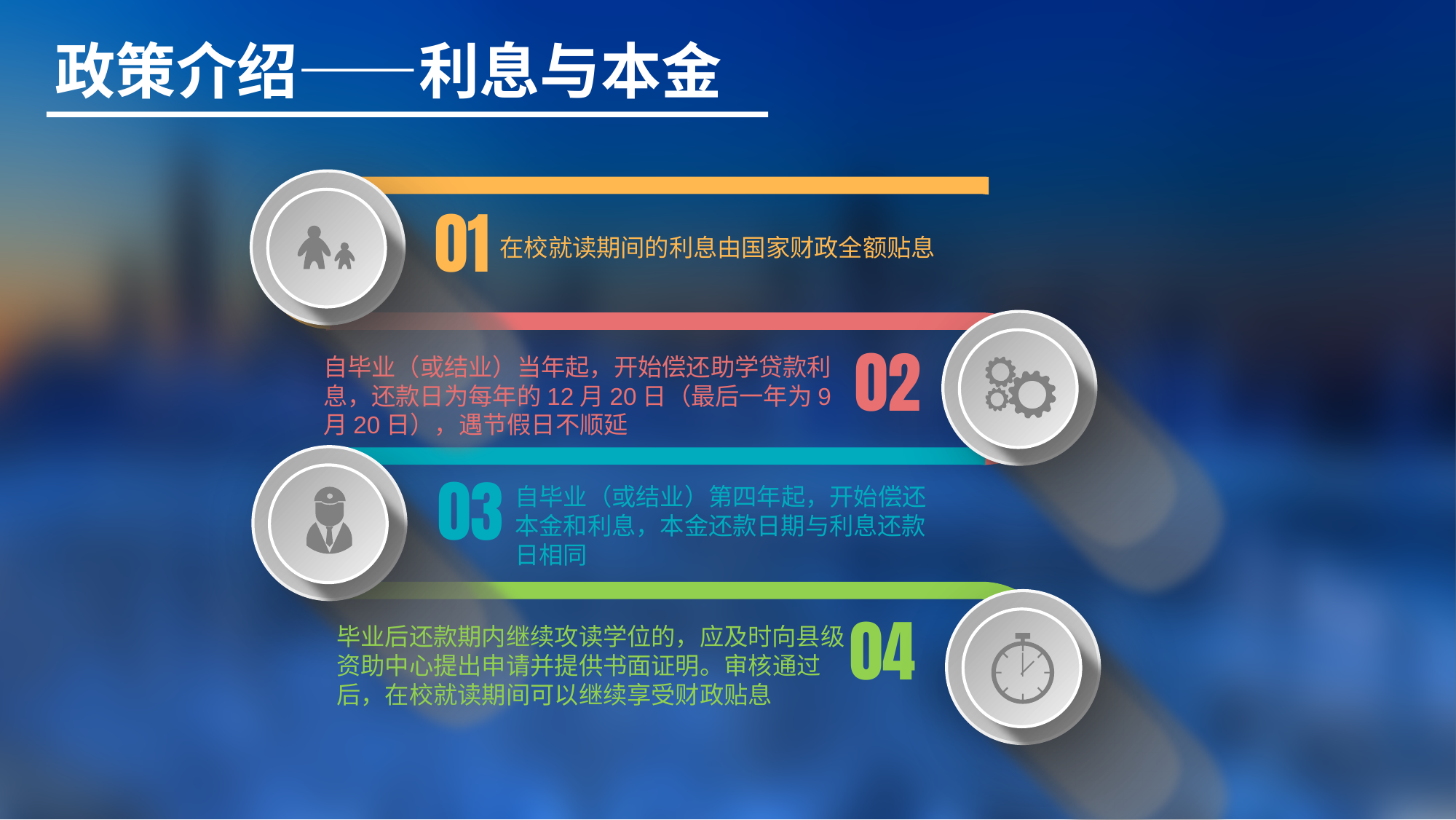

政策介绍——利息与本金

01
在校就读期间的利息由国家财政全额贴息

02
自毕业（或结业）当年起，开始偿还助学贷款利息，还款日为每年的12月20日（最后一年为9月20日），遇节假日不顺延

03
自毕业（或结业）第四年起，开始偿还本金和利息，本金还款日期与利息还款日相同

04
毕业后还款期内继续攻读学位的，应及时向县级资助中心提出申请并提供书面证明。审核通过后，在校就读期间可以继续享受财政贴息